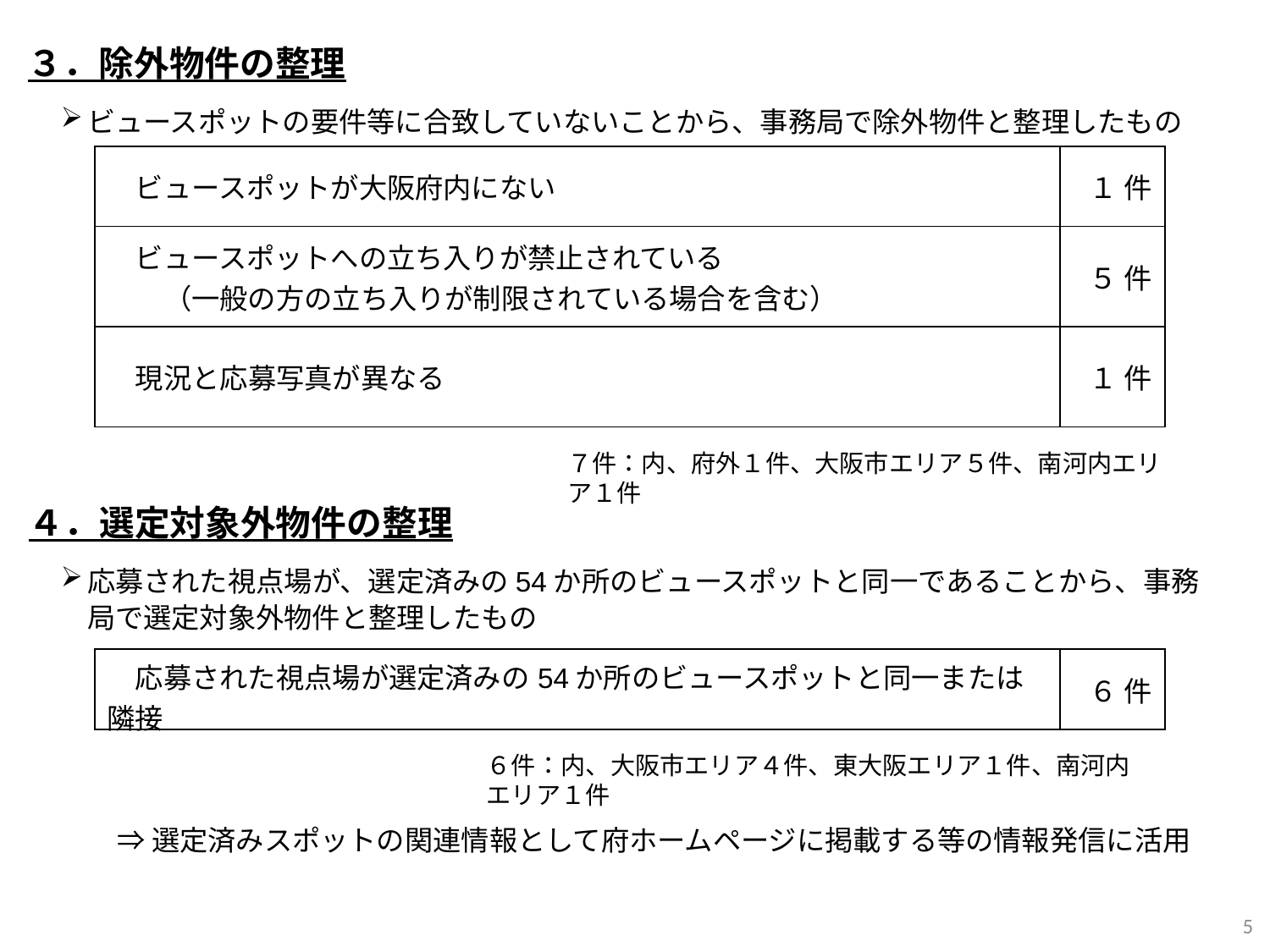

３．除外物件の整理
ビュースポットの要件等に合致していないことから、事務局で除外物件と整理したもの
| ビュースポットが大阪府内にない | １ 件 |
| --- | --- |
| ビュースポットへの立ち入りが禁止されている 　　（一般の方の立ち入りが制限されている場合を含む） | ５ 件 |
| 現況と応募写真が異なる | １ 件 |
７件：内、府外１件、大阪市エリア５件、南河内エリア１件
４．選定対象外物件の整理
応募された視点場が、選定済みの54か所のビュースポットと同一であることから、事務局で選定対象外物件と整理したもの

　　⇒ 選定済みスポットの関連情報として府ホームページに掲載する等の情報発信に活用
| 応募された視点場が選定済みの54か所のビュースポットと同一または隣接 | ６ 件 |
| --- | --- |
６件：内、大阪市エリア４件、東大阪エリア１件、南河内エリア１件
5